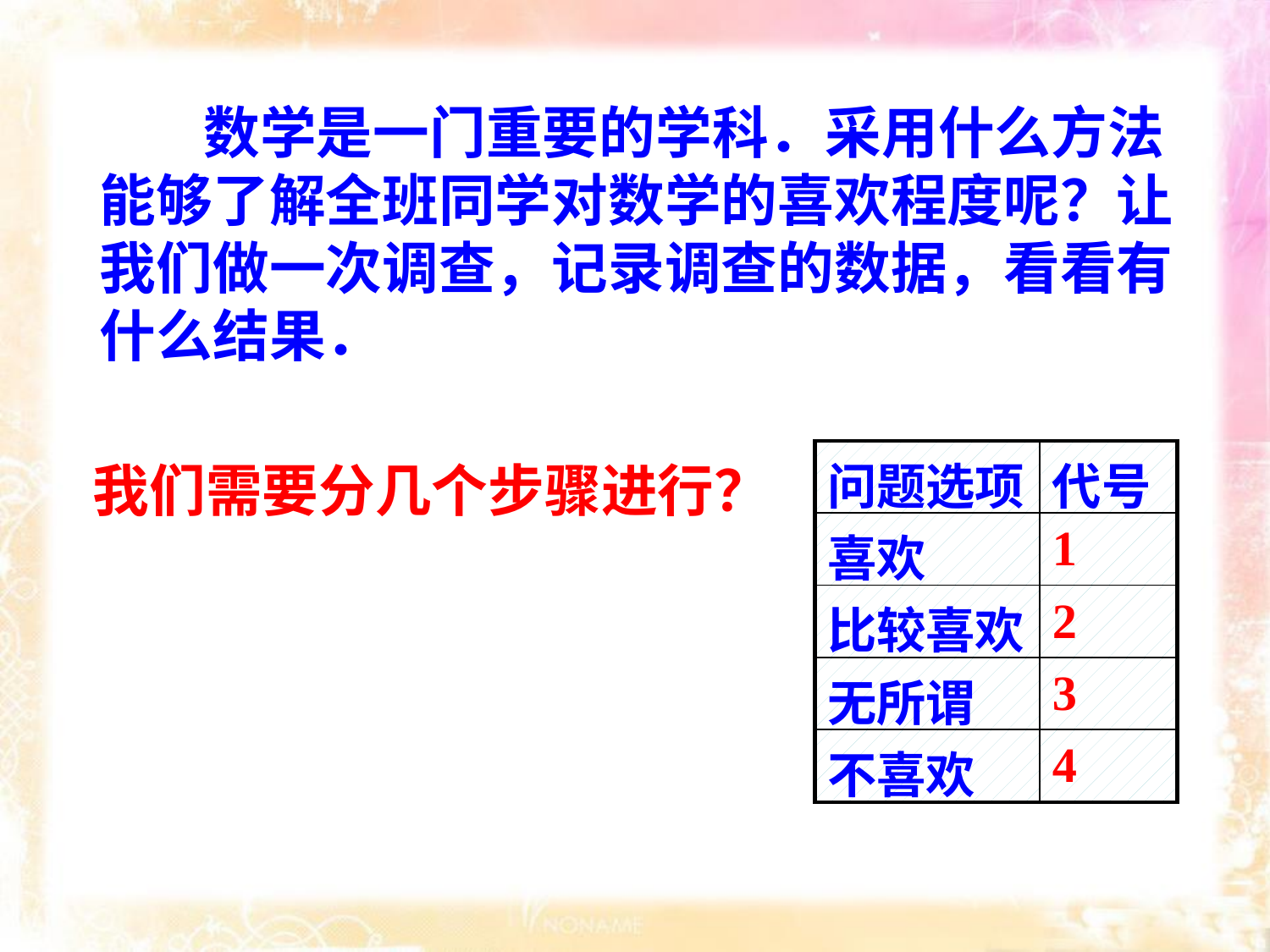

数学是一门重要的学科．采用什么方法能够了解全班同学对数学的喜欢程度呢？让我们做一次调查，记录调查的数据，看看有什么结果．
| 问题选项 | 代号 |
| --- | --- |
| 喜欢 | 1 |
| 比较喜欢 | 2 |
| 无所谓 | 3 |
| 不喜欢 | 4 |
我们需要分几个步骤进行？